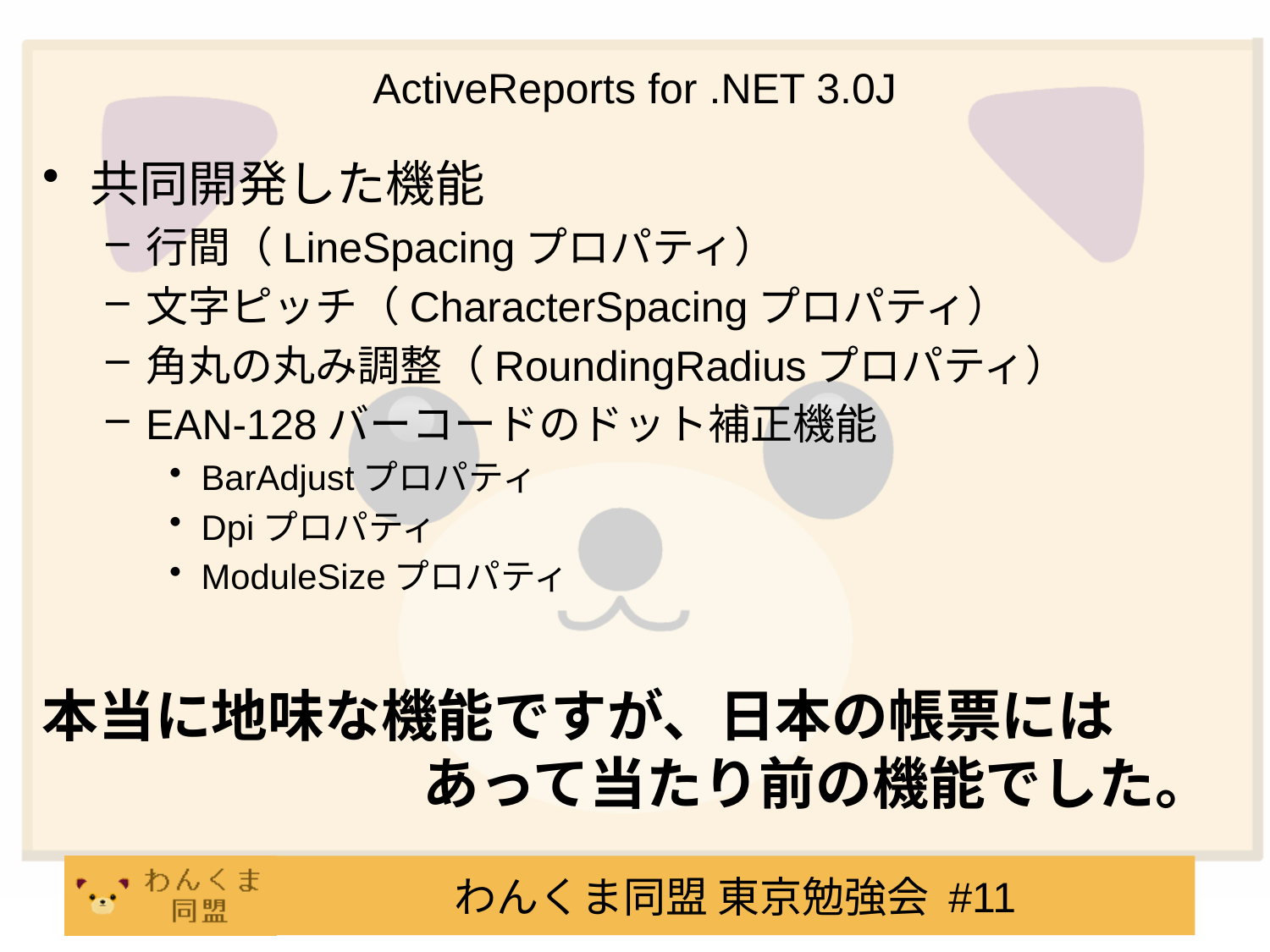

# ActiveReports for .NET 3.0J
共同開発した機能
行間（LineSpacingプロパティ）
文字ピッチ（CharacterSpacingプロパティ）
角丸の丸み調整（RoundingRadiusプロパティ）
EAN-128バーコードのドット補正機能
BarAdjustプロパティ
Dpiプロパティ
ModuleSizeプロパティ

本当に地味な機能ですが、日本の帳票には
			あって当たり前の機能でした。